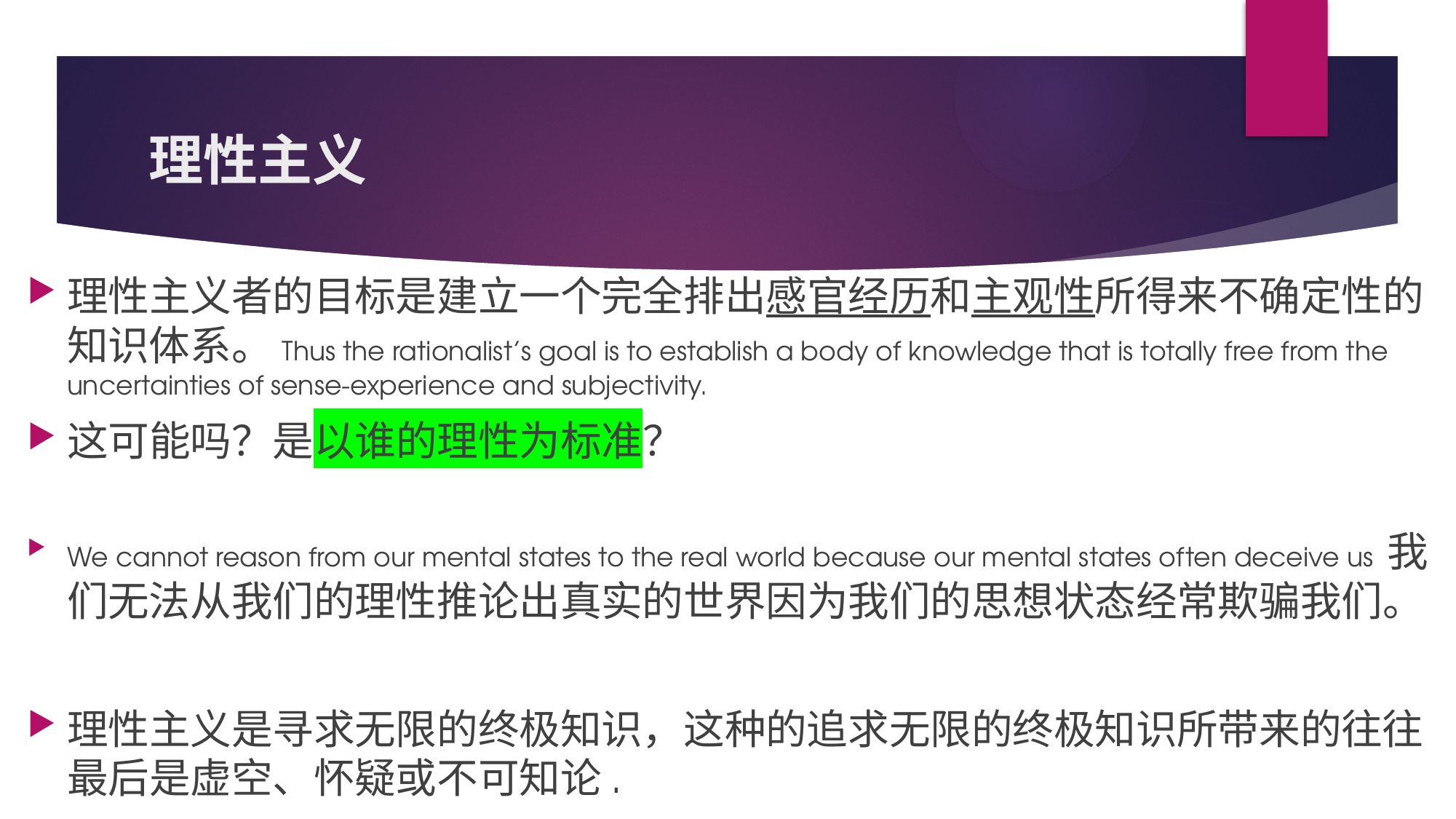

# 理性主义
理性主义者的目标是建立一个完全排出感官经历和主观性所得来不确定性的知识体系。Thus the rationalist’s goal is to establish a body of knowledge that is totally free from the uncertainties of sense-experience and subjectivity.
这可能吗？是以谁的理性为标准？

We cannot reason from our mental states to the real world because our mental states often deceive us 我们无法从我们的理性推论出真实的世界因为我们的思想状态经常欺骗我们。

理性主义是寻求无限的终极知识，这种的追求无限的终极知识所带来的往往最后是虚空、怀疑或不可知论.